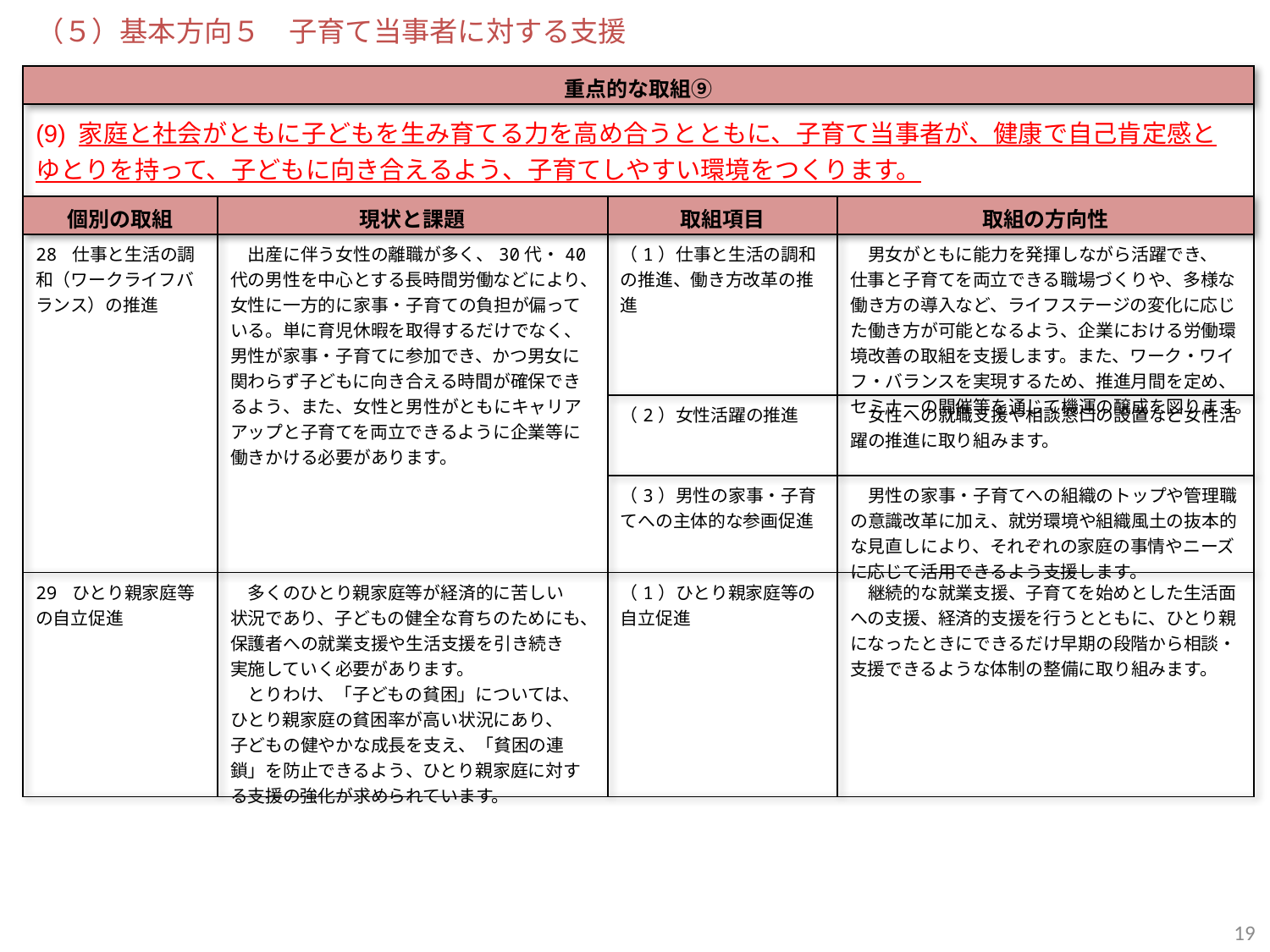

（５）基本方向５　子育て当事者に対する支援
| 重点的な取組⑨ |  |  |  |
| --- | --- | --- | --- |
| (9) 家庭と社会がともに子どもを生み育てる力を高め合うとともに、子育て当事者が、健康で自己肯定感とゆとりを持って、子どもに向き合えるよう、子育てしやすい環境をつくります。 |  |  |  |
| 個別の取組 | 現状と課題 | 取組項目 | 取組の方向性 |
| 28 仕事と生活の調和（ワークライフバランス）の推進 | 出産に伴う女性の離職が多く、30代・40代の男性を中心とする長時間労働などにより、女性に一方的に家事・子育ての負担が偏っている。単に育児休暇を取得するだけでなく、男性が家事・子育てに参加でき、かつ男女に関わらず子どもに向き合える時間が確保できるよう、また、女性と男性がともにキャリアアップと子育てを両立できるように企業等に働きかける必要があります。 | （1）仕事と生活の調和の推進、働き方改革の推進 | 男女がともに能力を発揮しながら活躍でき、 仕事と子育てを両立できる職場づくりや、多様な働き方の導入など、ライフステージの変化に応じた働き方が可能となるよう、企業における労働環境改善の取組を支援します。また、ワーク・ワイフ・バランスを実現するため、推進月間を定め、セミナーの開催等を通じて機運の醸成を図ります。 |
|  |  | （2）女性活躍の推進 | 女性への就職支援や相談窓口の設置など女性活躍の推進に取り組みます。 |
|  |  | （3）男性の家事・子育てへの主体的な参画促進 | 男性の家事・子育てへの組織のトップや管理職の意識改革に加え、就労環境や組織風土の抜本的な見直しにより、それぞれの家庭の事情やニーズに応じて活用できるよう支援します。 |
| 29 ひとり親家庭等の自立促進 | 多くのひとり親家庭等が経済的に苦しい 状況であり、子どもの健全な育ちのためにも、保護者への就業支援や生活支援を引き続き 実施していく必要があります。 　とりわけ、「子どもの貧困」については、ひとり親家庭の貧困率が高い状況にあり、 子どもの健やかな成長を支え、「貧困の連鎖」を防止できるよう、ひとり親家庭に対する支援の強化が求められています。 | （1）ひとり親家庭等の 自立促進 | 継続的な就業支援、子育てを始めとした生活面への支援、経済的支援を行うとともに、ひとり親になったときにできるだけ早期の段階から相談・ 支援できるような体制の整備に取り組みます。 |
19